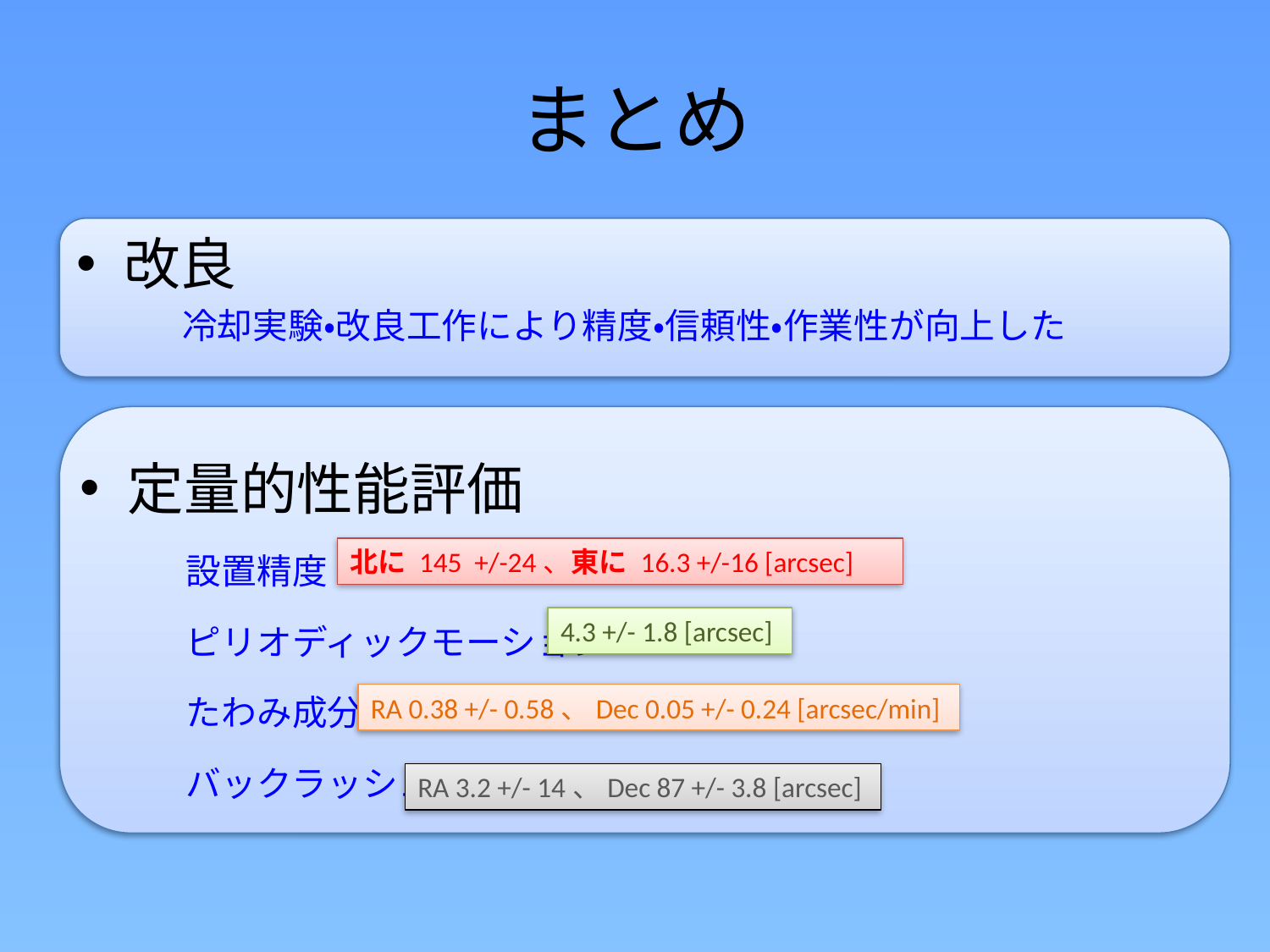

# まとめ

改良
　　　冷却実験・改良工作により精度・信頼性・作業性が向上した

定量的性能評価
　　　設置精度
　　　ピリオディックモーション
　　　たわみ成分
　　　バックラッシュ
北に 145  +/-24、東に 16.3 +/-16 [arcsec]
4.3 +/- 1.8 [arcsec]
RA 0.38 +/- 0.58、Dec 0.05 +/- 0.24 [arcsec/min]
RA 3.2 +/- 14、Dec 87 +/- 3.8 [arcsec]